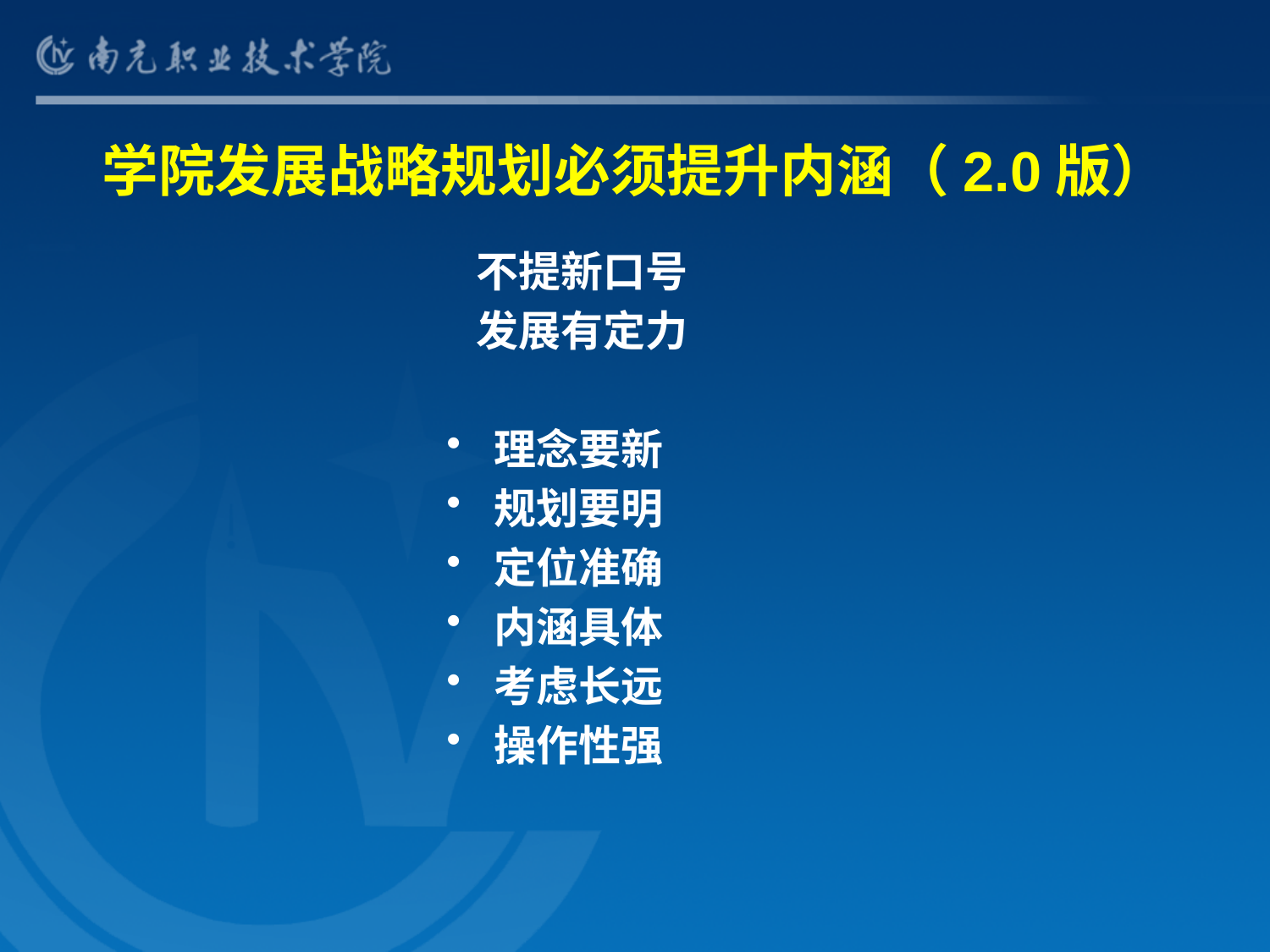

# 学院发展战略规划必须提升内涵（2.0版）
  不提新口号
  发展有定力

理念要新
规划要明
定位准确
内涵具体
考虑长远
操作性强